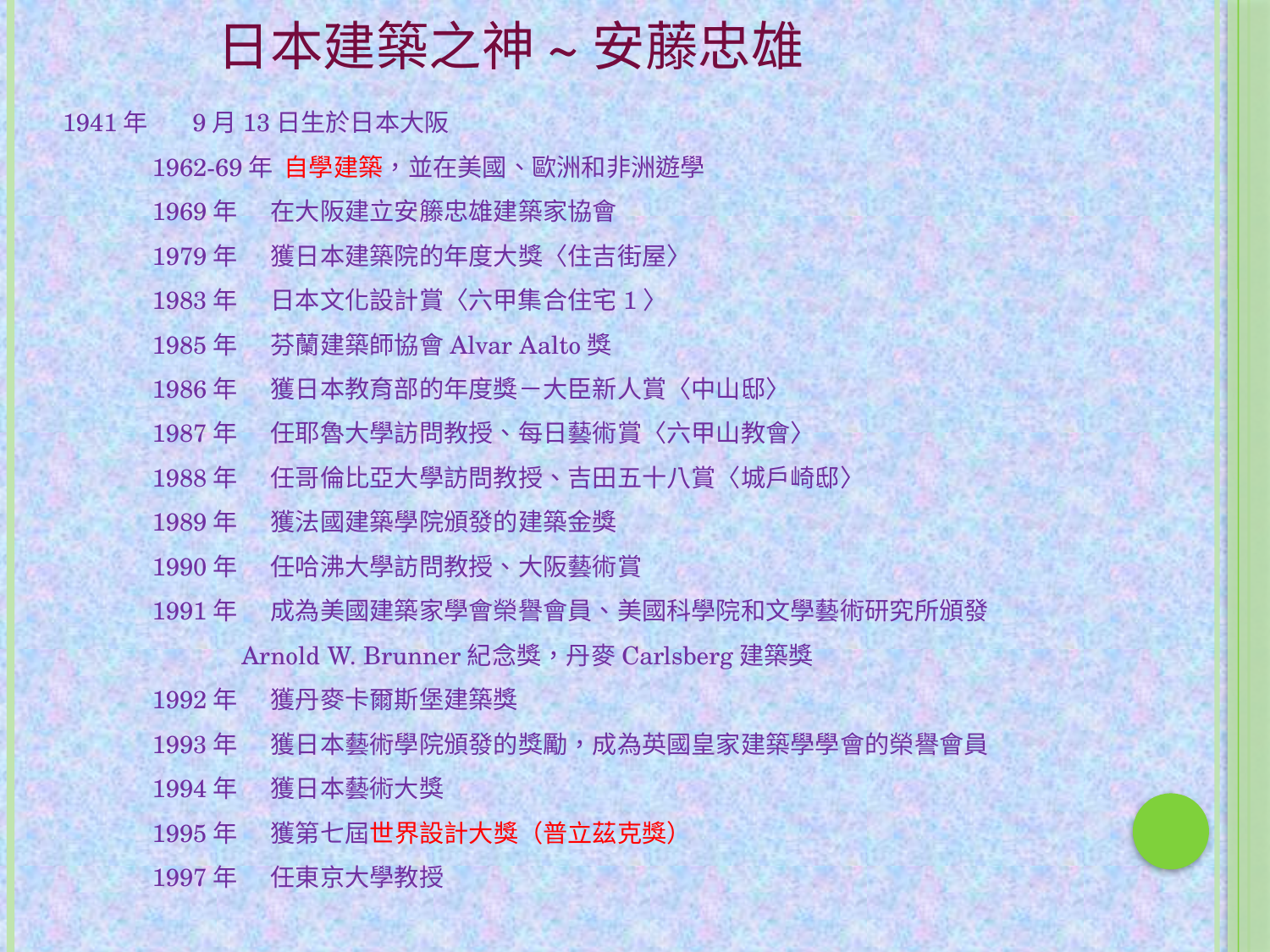

# 日本建築之神~安藤忠雄
1941年       9月13日生於日本大阪
           1962-69年  自學建築，並在美國、歐洲和非洲遊學
           1969年      在大阪建立安籐忠雄建築家協會
           1979年      獲日本建築院的年度大獎〈住吉街屋〉
           1983年      日本文化設計賞〈六甲集合住宅1〉
           1985年      芬蘭建築師協會Alvar Aalto獎
           1986年      獲日本教育部的年度獎－大臣新人賞〈中山邸〉
           1987年      任耶魯大學訪問教授、每日藝術賞〈六甲山教會〉
           1988年      任哥倫比亞大學訪問教授、吉田五十八賞〈城戶崎邸〉
           1989年      獲法國建築學院頒發的建築金獎
           1990年      任哈沸大學訪問教授、大阪藝術賞
           1991年      成為美國建築家學會榮譽會員、美國科學院和文學藝術研究所頒發
　　　　　         Arnold W. Brunner紀念獎，丹麥Carlsberg建築獎
           1992年      獲丹麥卡爾斯堡建築獎
           1993年      獲日本藝術學院頒發的獎勵，成為英國皇家建築學學會的榮譽會員
           1994年      獲日本藝術大獎
           1995年      獲第七屆世界設計大獎（普立茲克獎）
           1997年      任東京大學教授